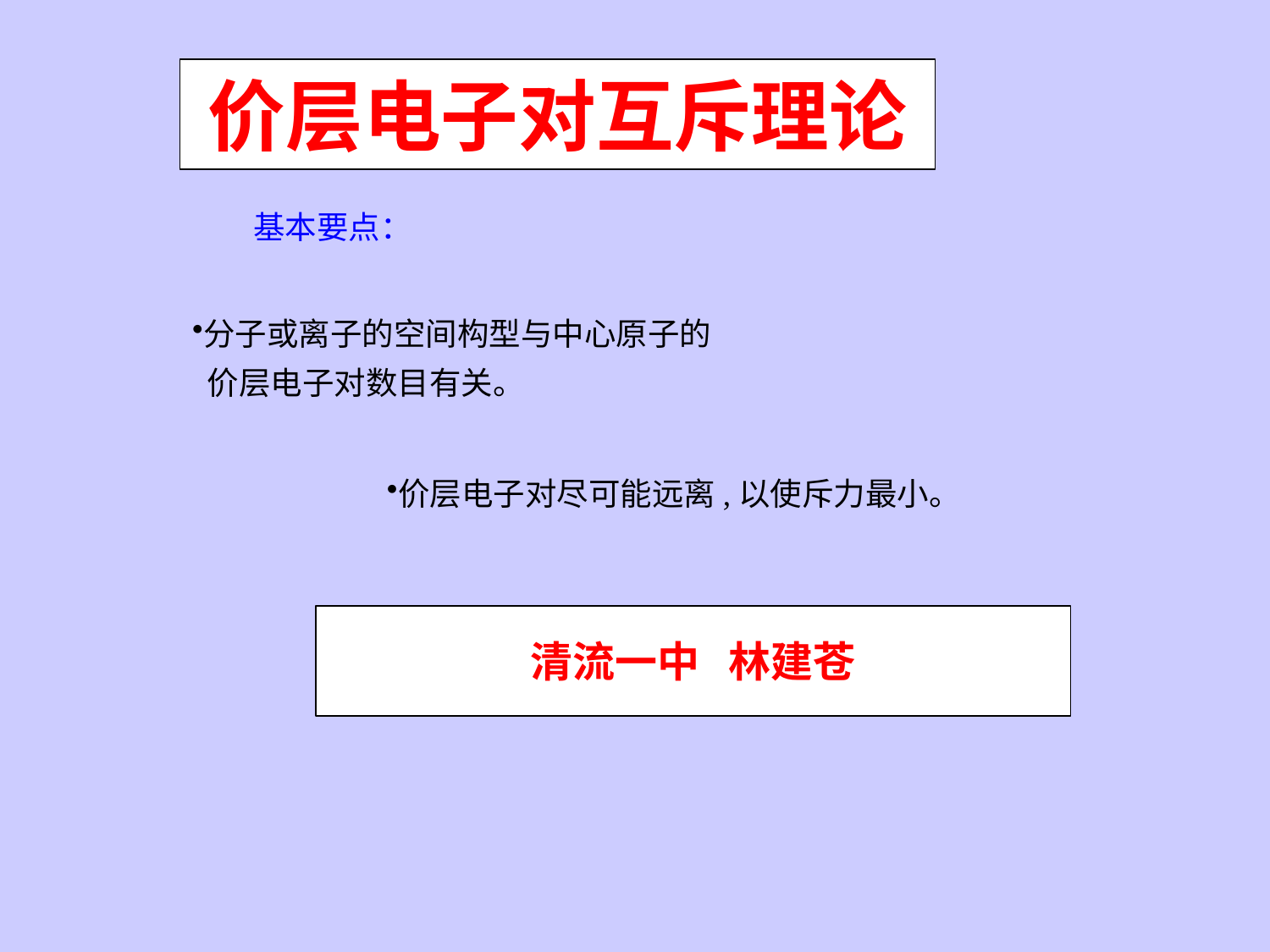

# 价层电子对互斥理论
基本要点：
分子或离子的空间构型与中心原子的
 价层电子对数目有关。
价层电子对尽可能远离,以使斥力最小。
清流一中   林建苍